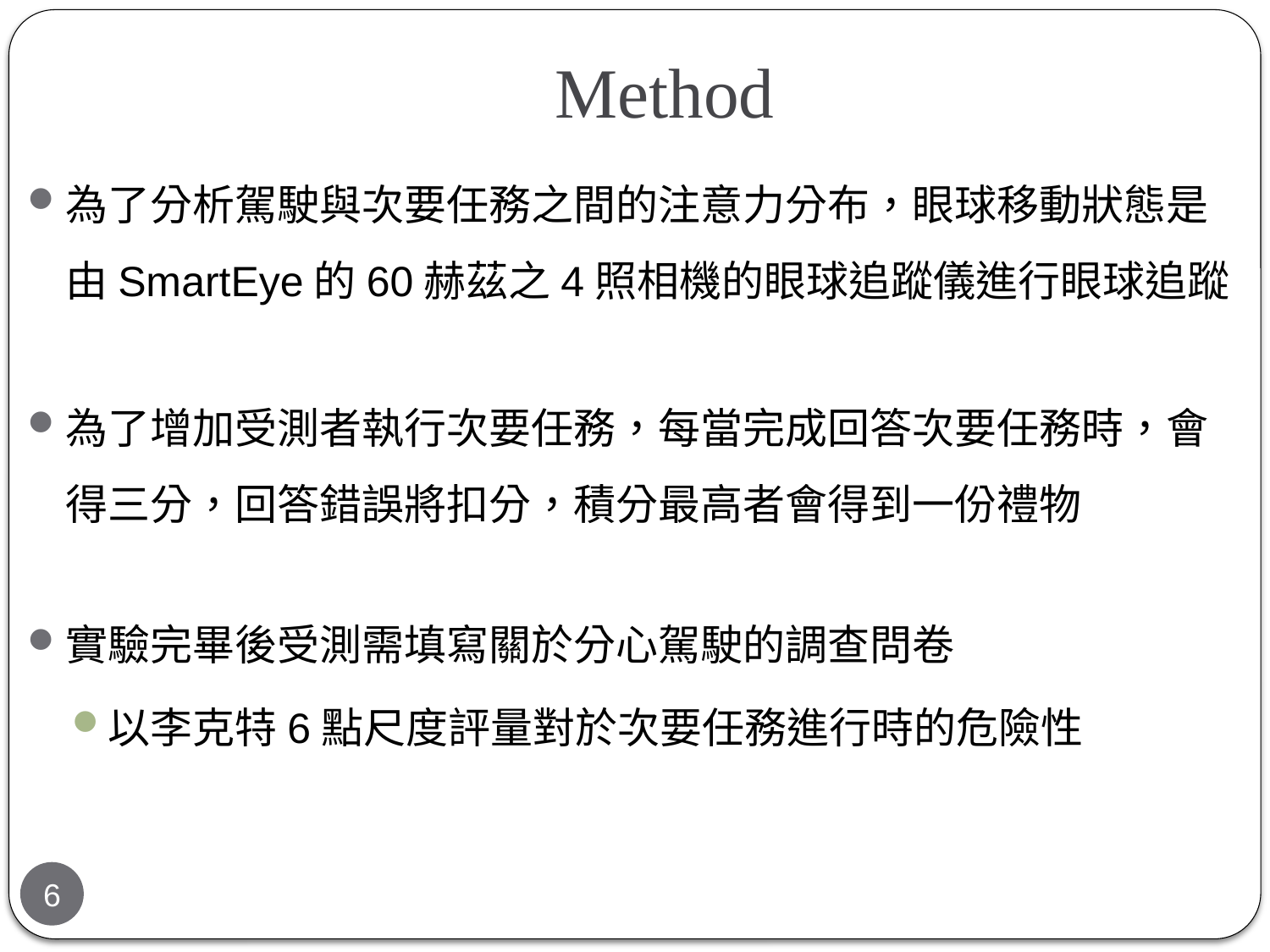

# Method
為了分析駕駛與次要任務之間的注意力分布，眼球移動狀態是由SmartEye的60赫茲之4照相機的眼球追蹤儀進行眼球追蹤

為了增加受測者執行次要任務，每當完成回答次要任務時，會得三分，回答錯誤將扣分，積分最高者會得到一份禮物

實驗完畢後受測需填寫關於分心駕駛的調查問卷
以李克特6點尺度評量對於次要任務進行時的危險性

6